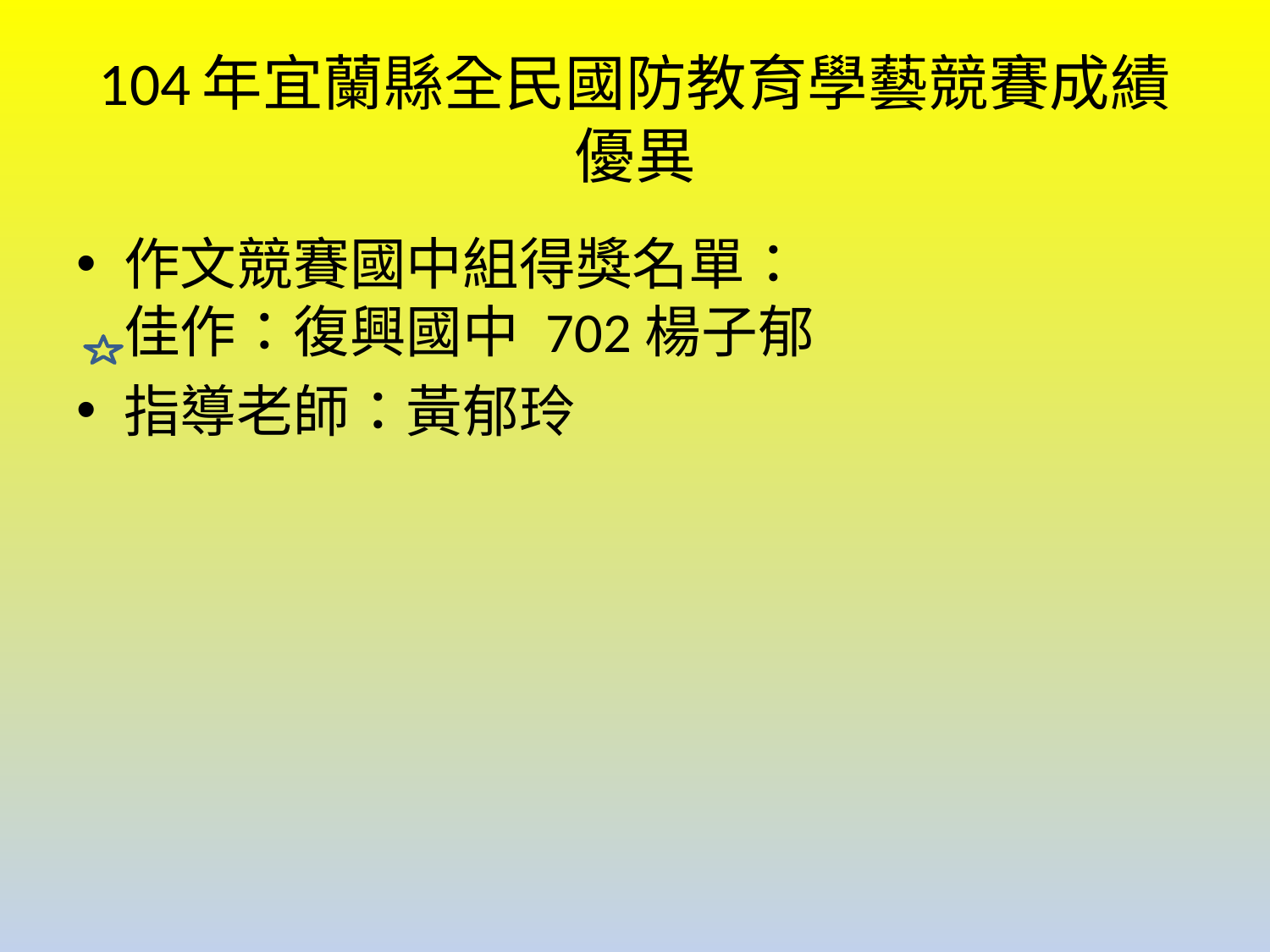

# 104年宜蘭縣全民國防教育學藝競賽成績優異
作文競賽國中組得獎名單：
佳作：復興國中 702楊子郁
指導老師：黃郁玲